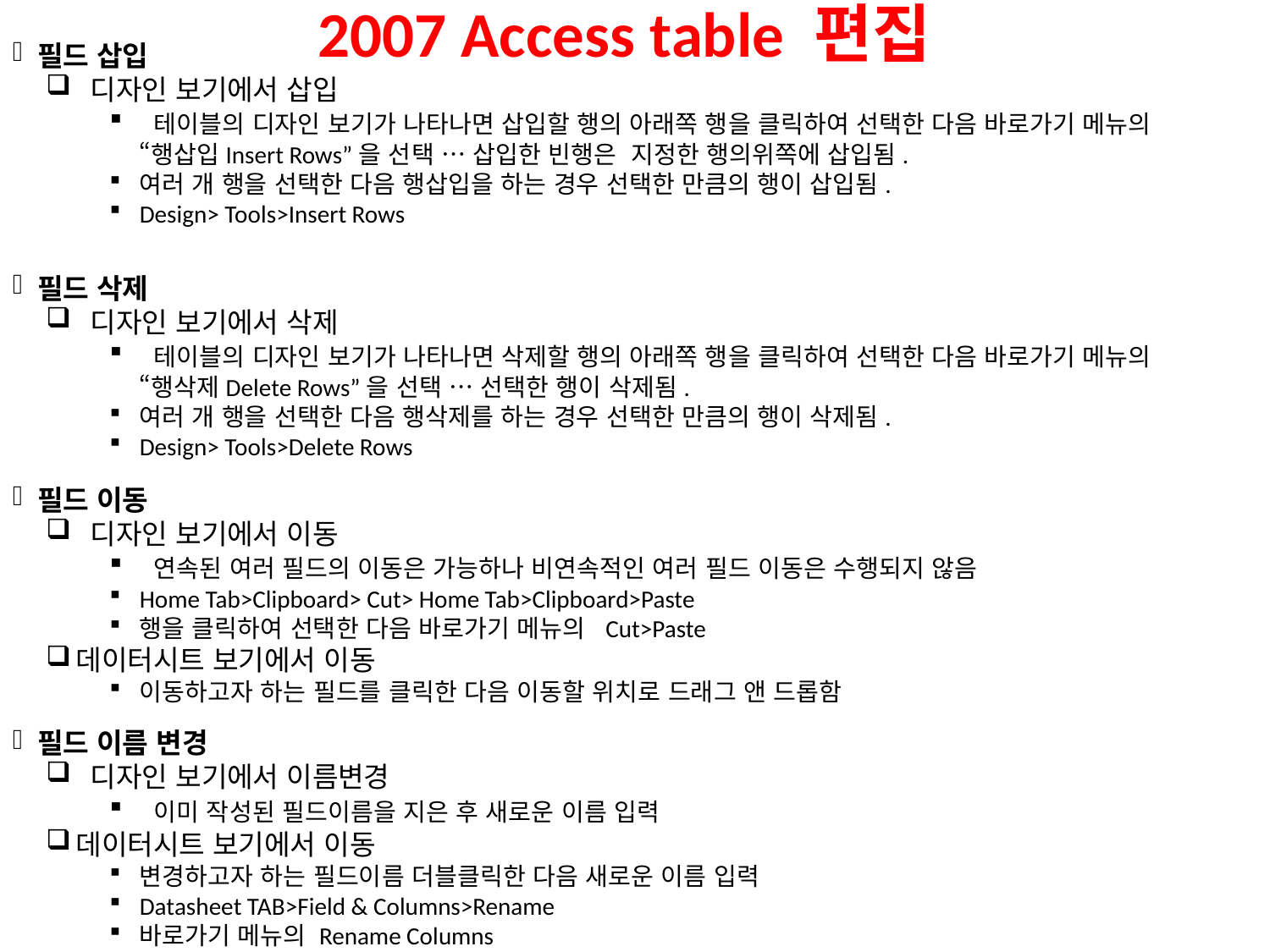

2007 Access table 편집
 필드 삽입
 디자인 보기에서 삽입
 테이블의 디자인 보기가 나타나면 삽입할 행의 아래쪽 행을 클릭하여 선택한 다음 바로가기 메뉴의  “행삽입Insert Rows”을 선택 … 삽입한 빈행은  지정한 행의위쪽에 삽입됨.
여러 개 행을 선택한 다음 행삽입을 하는 경우 선택한 만큼의 행이 삽입됨.
Design> Tools>Insert Rows
 필드 삭제
 디자인 보기에서 삭제
 테이블의 디자인 보기가 나타나면 삭제할 행의 아래쪽 행을 클릭하여 선택한 다음 바로가기 메뉴의  “행삭제Delete Rows”을 선택 … 선택한 행이 삭제됨.
여러 개 행을 선택한 다음 행삭제를 하는 경우 선택한 만큼의 행이 삭제됨.
Design> Tools>Delete Rows
 필드 이동
 디자인 보기에서 이동
 연속된 여러 필드의 이동은 가능하나 비연속적인 여러 필드 이동은 수행되지 않음
Home Tab>Clipboard> Cut> Home Tab>Clipboard>Paste
행을 클릭하여 선택한 다음 바로가기 메뉴의  Cut>Paste
데이터시트 보기에서 이동
이동하고자 하는 필드를 클릭한 다음 이동할 위치로 드래그 앤 드롭함
 필드 이름 변경
 디자인 보기에서 이름변경
 이미 작성된 필드이름을 지은 후 새로운 이름 입력
데이터시트 보기에서 이동
변경하고자 하는 필드이름 더블클릭한 다음 새로운 이름 입력
Datasheet TAB>Field & Columns>Rename
바로가기 메뉴의 Rename Columns